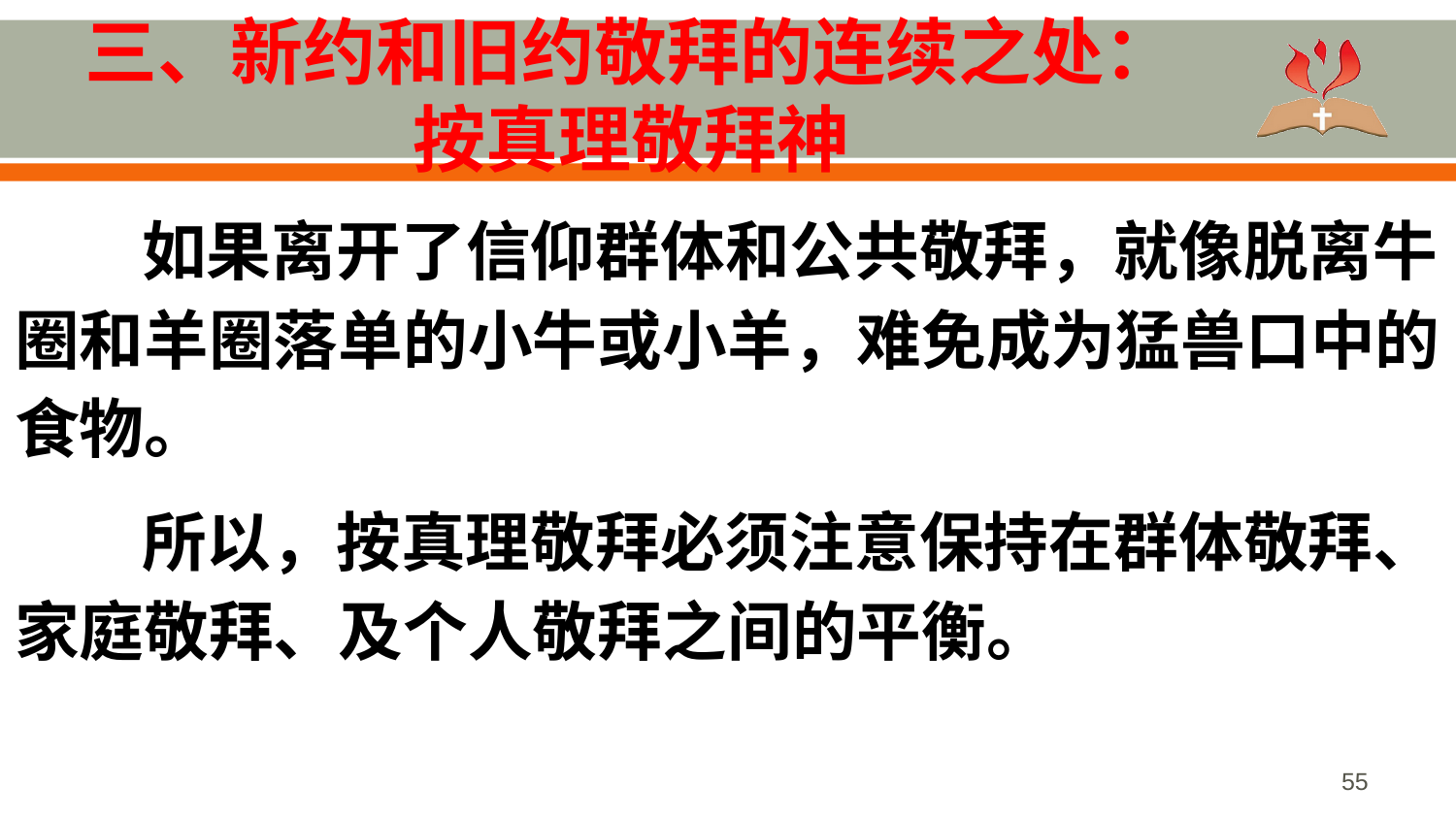

# 三、新约和旧约敬拜的连续之处：按真理敬拜神
如果离开了信仰群体和公共敬拜，就像脱离牛圈和羊圈落单的小牛或小羊，难免成为猛兽口中的食物。
所以，按真理敬拜必须注意保持在群体敬拜、家庭敬拜、及个人敬拜之间的平衡。

55